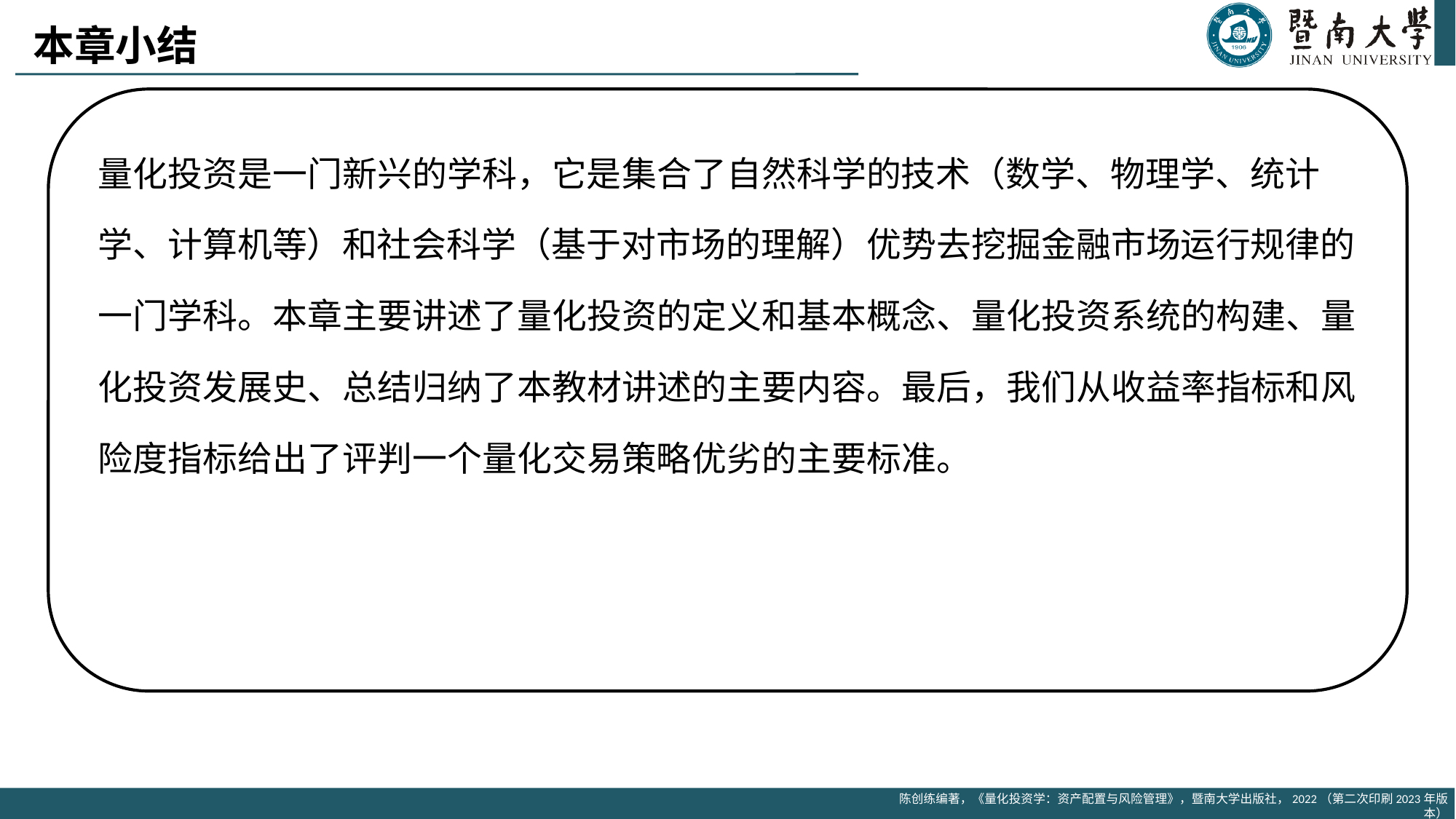

本章小结

量化投资是一门新兴的学科，它是集合了自然科学的技术（数学、物理学、统计学、计算机等）和社会科学（基于对市场的理解）优势去挖掘金融市场运行规律的一门学科。本章主要讲述了量化投资的定义和基本概念、量化投资系统的构建、量化投资发展史、总结归纳了本教材讲述的主要内容。最后，我们从收益率指标和风险度指标给出了评判一个量化交易策略优劣的主要标准。